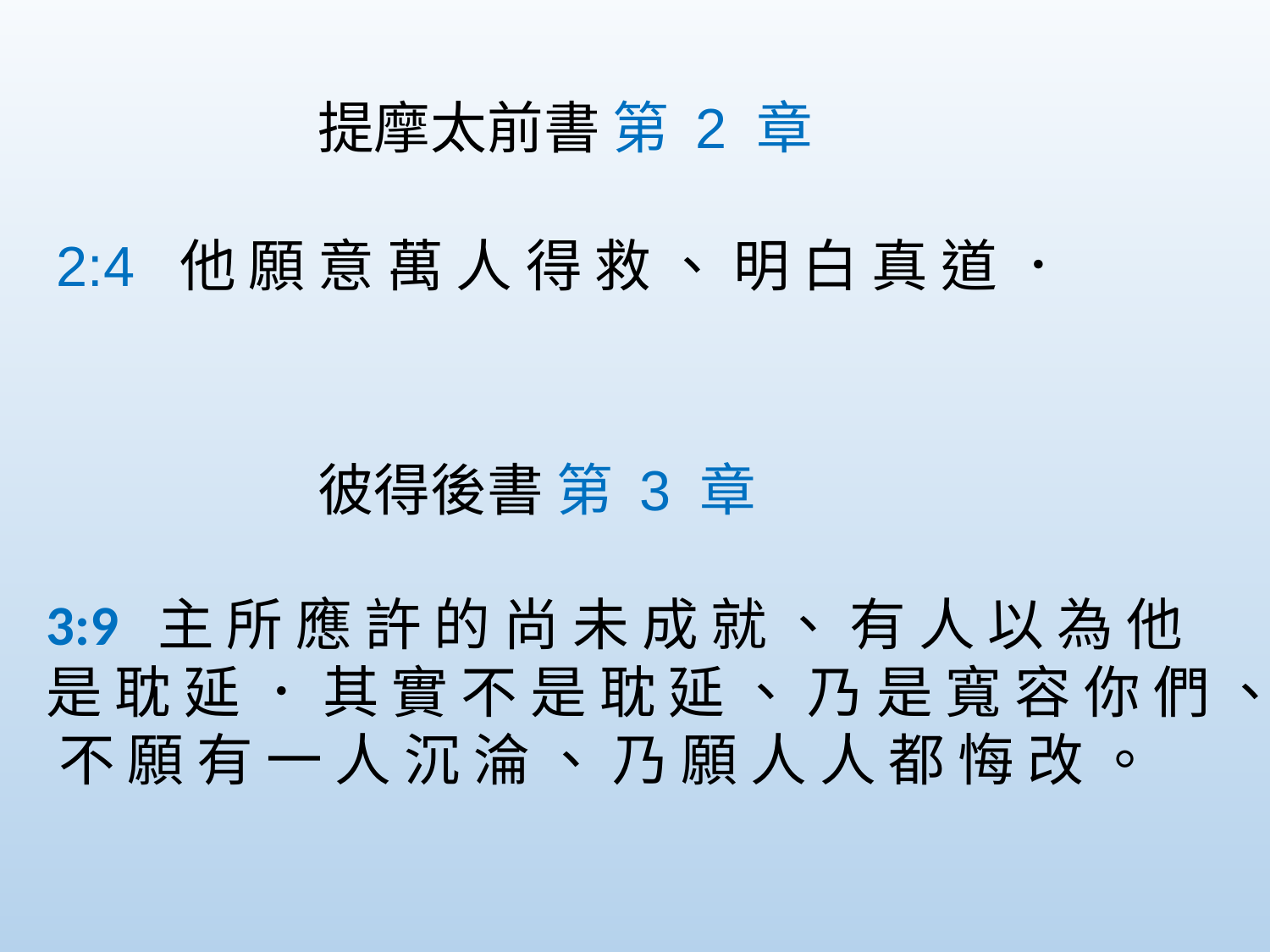

提摩太前書 第 2 章
2:4  他 願 意 萬 人 得 救 、 明 白 真 道 ．
彼得後書 第 3 章
3:9  主 所 應 許 的 尚 未 成 就 、 有 人 以 為 他 是 耽 延 ． 其 實 不 是 耽 延 、 乃 是 寬 容 你 們 、 不 願 有 一 人 沉 淪 、 乃 願 人 人 都 悔 改 。